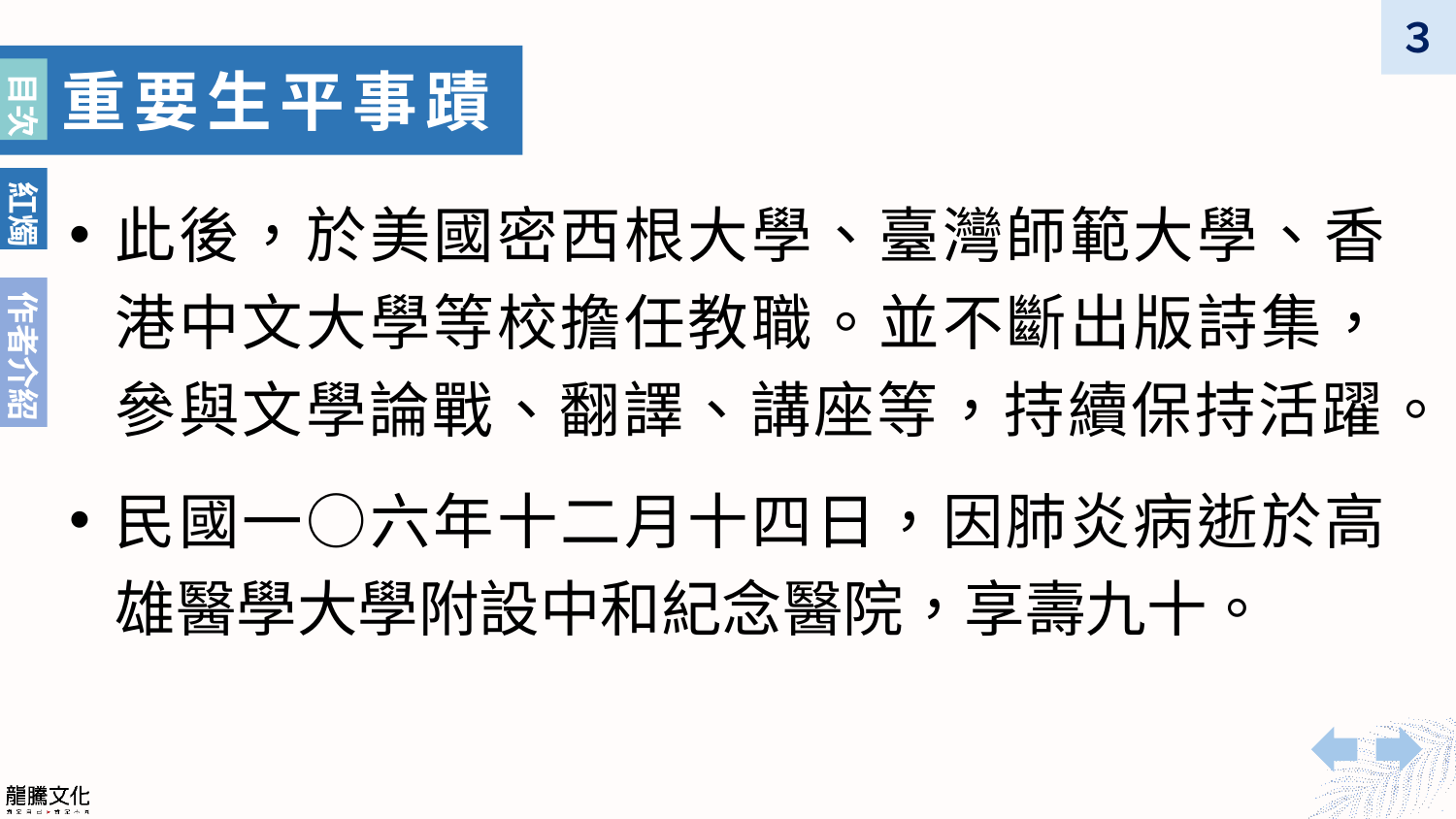

重要生平事蹟
目次
此後，於美國密西根大學、臺灣師範大學、香港中文大學等校擔任教職。並不斷出版詩集，參與文學論戰、翻譯、講座等，持續保持活躍。
民國一○六年十二月十四日，因肺炎病逝於高雄醫學大學附設中和紀念醫院，享壽九十。